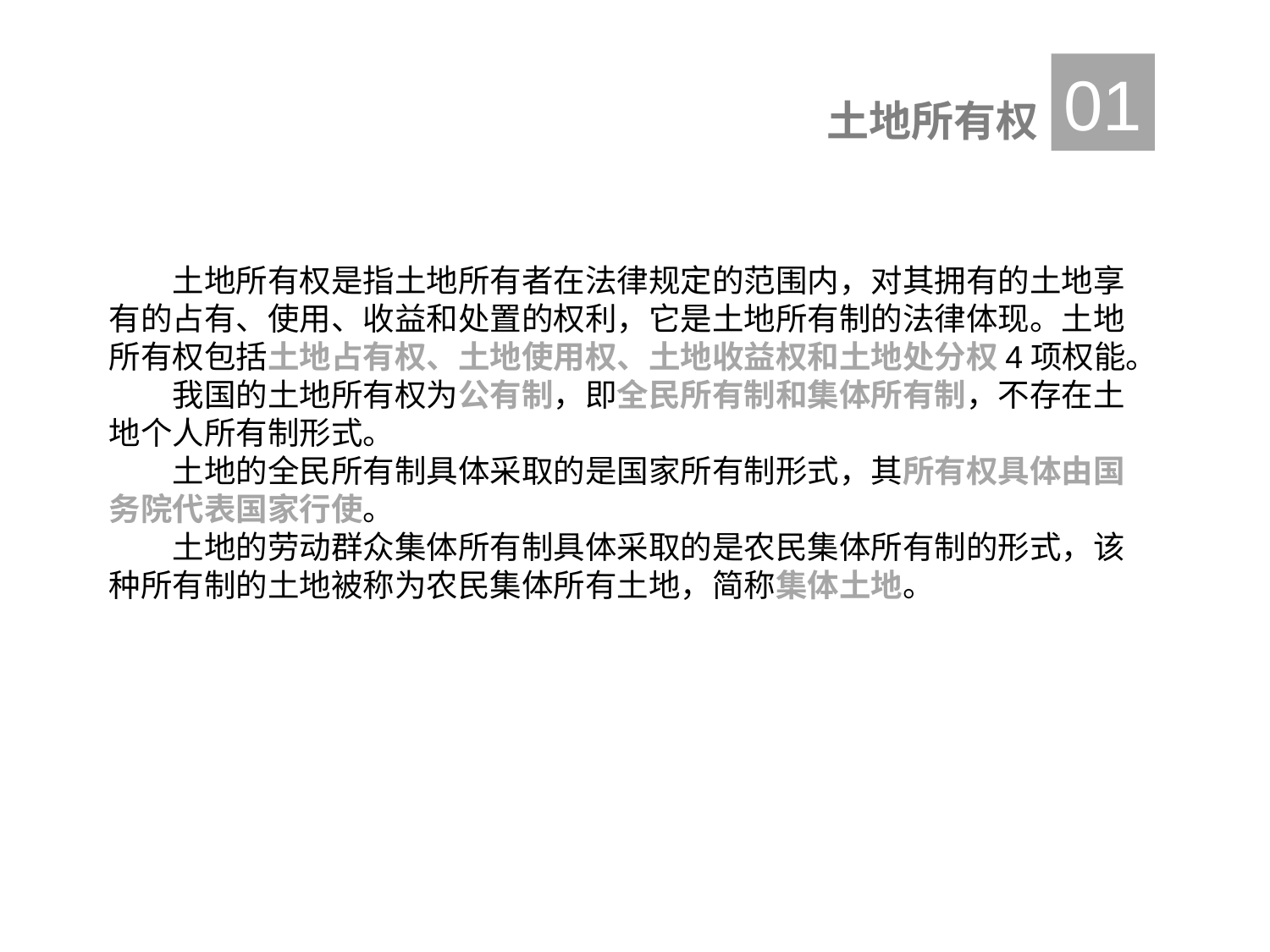

01
土地所有权
土地所有权是指土地所有者在法律规定的范围内，对其拥有的土地享有的占有、使用、收益和处置的权利，它是土地所有制的法律体现。土地所有权包括土地占有权、土地使用权、土地收益权和土地处分权4项权能。
我国的土地所有权为公有制，即全民所有制和集体所有制，不存在土地个人所有制形式。
土地的全民所有制具体采取的是国家所有制形式，其所有权具体由国务院代表国家行使。
土地的劳动群众集体所有制具体采取的是农民集体所有制的形式，该种所有制的土地被称为农民集体所有土地，简称集体土地。